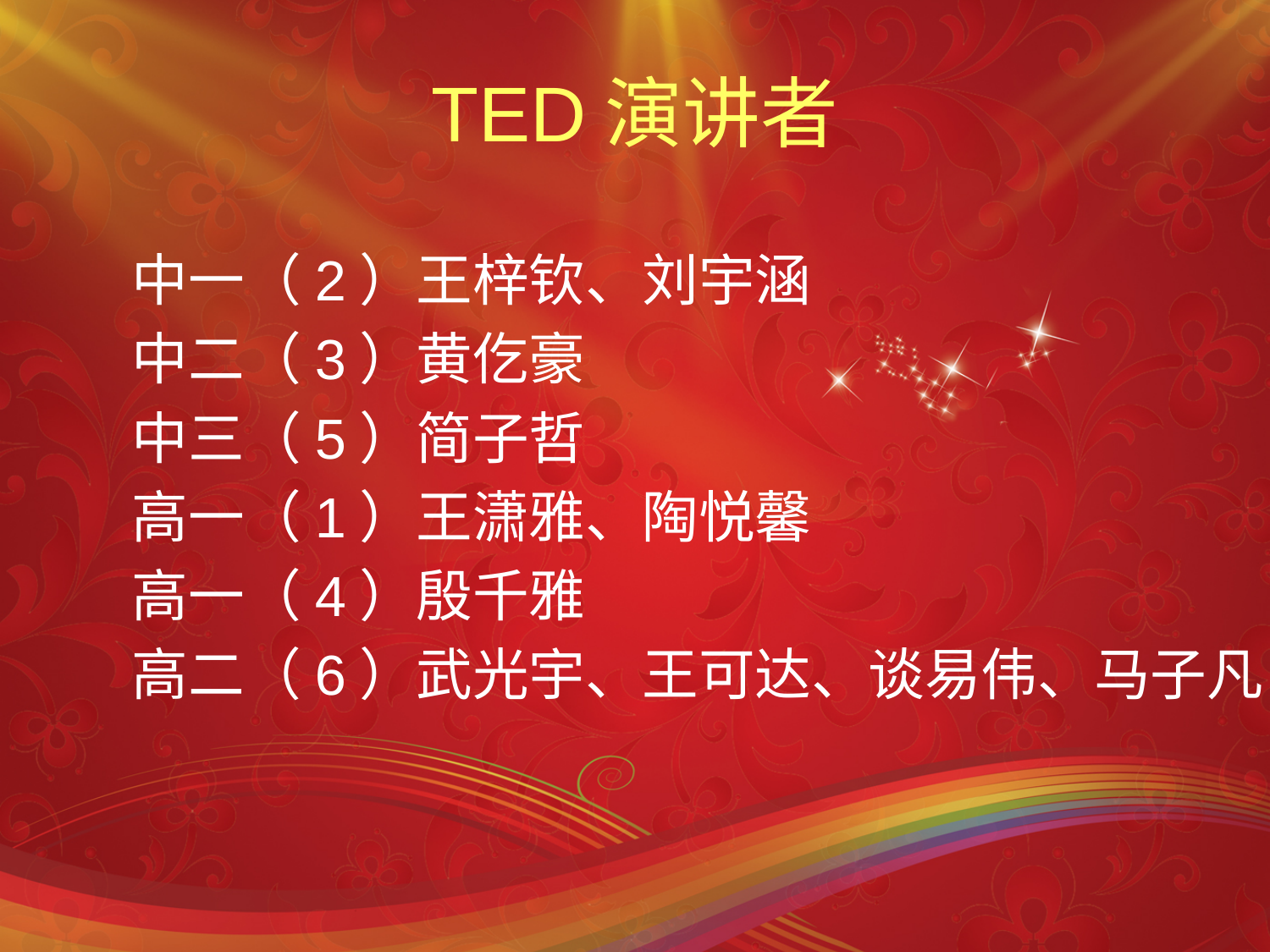

# TED演讲者
中一（2）王梓钦、刘宇涵
中二（3）黄仡豪
中三（5）简子哲
高一（1）王潇雅、陶悦馨
高一（4）殷千雅
高二（6）武光宇、王可达、谈易伟、马子凡